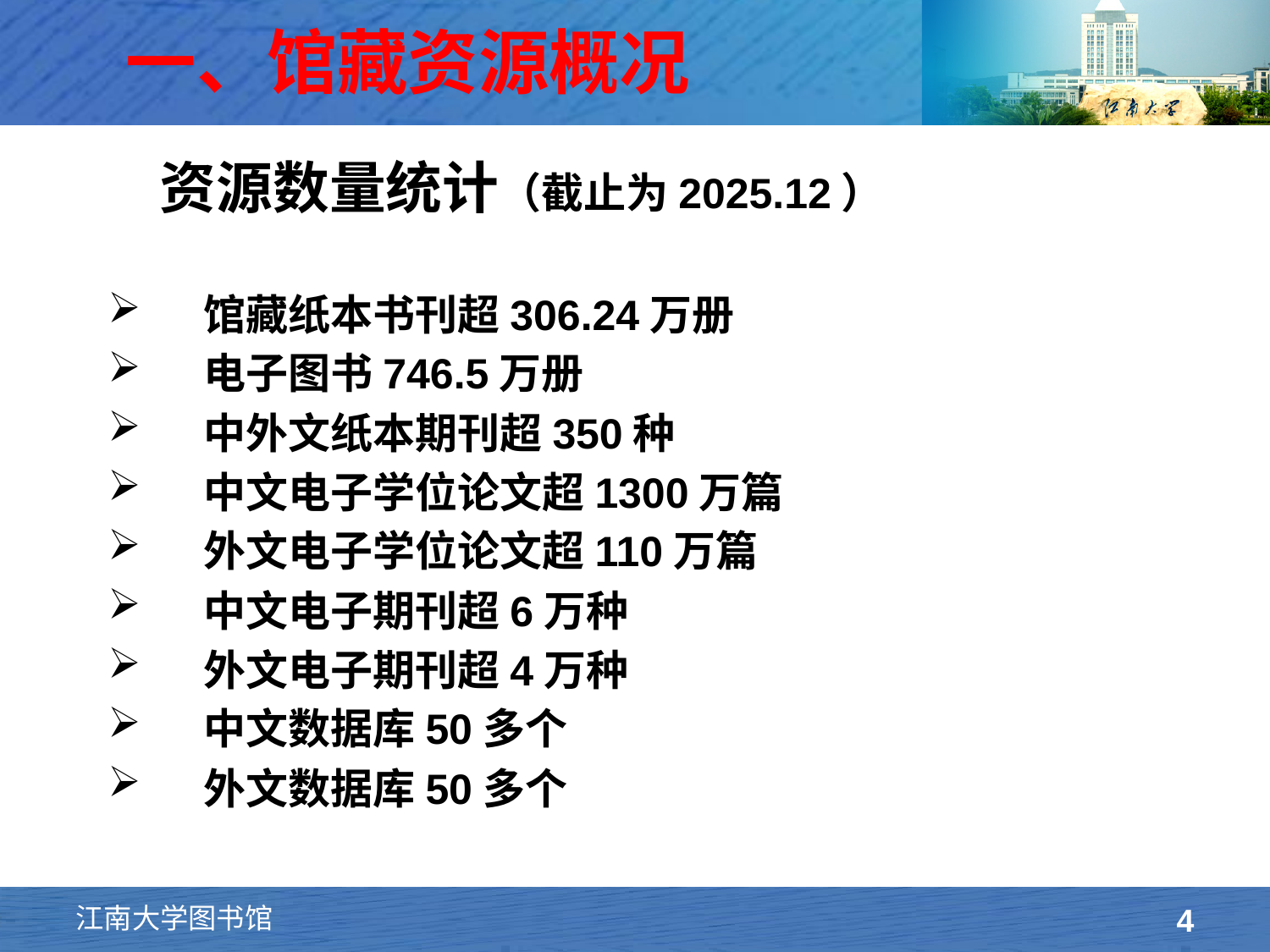

# 一、馆藏资源概况
   资源数量统计（截止为2025.12）

    馆藏纸本书刊超306.24万册
    电子图书746.5万册
    中外文纸本期刊超350种
    中文电子学位论文超1300万篇
    外文电子学位论文超110万篇
    中文电子期刊超6万种
    外文电子期刊超4万种
    中文数据库50多个
    外文数据库50多个